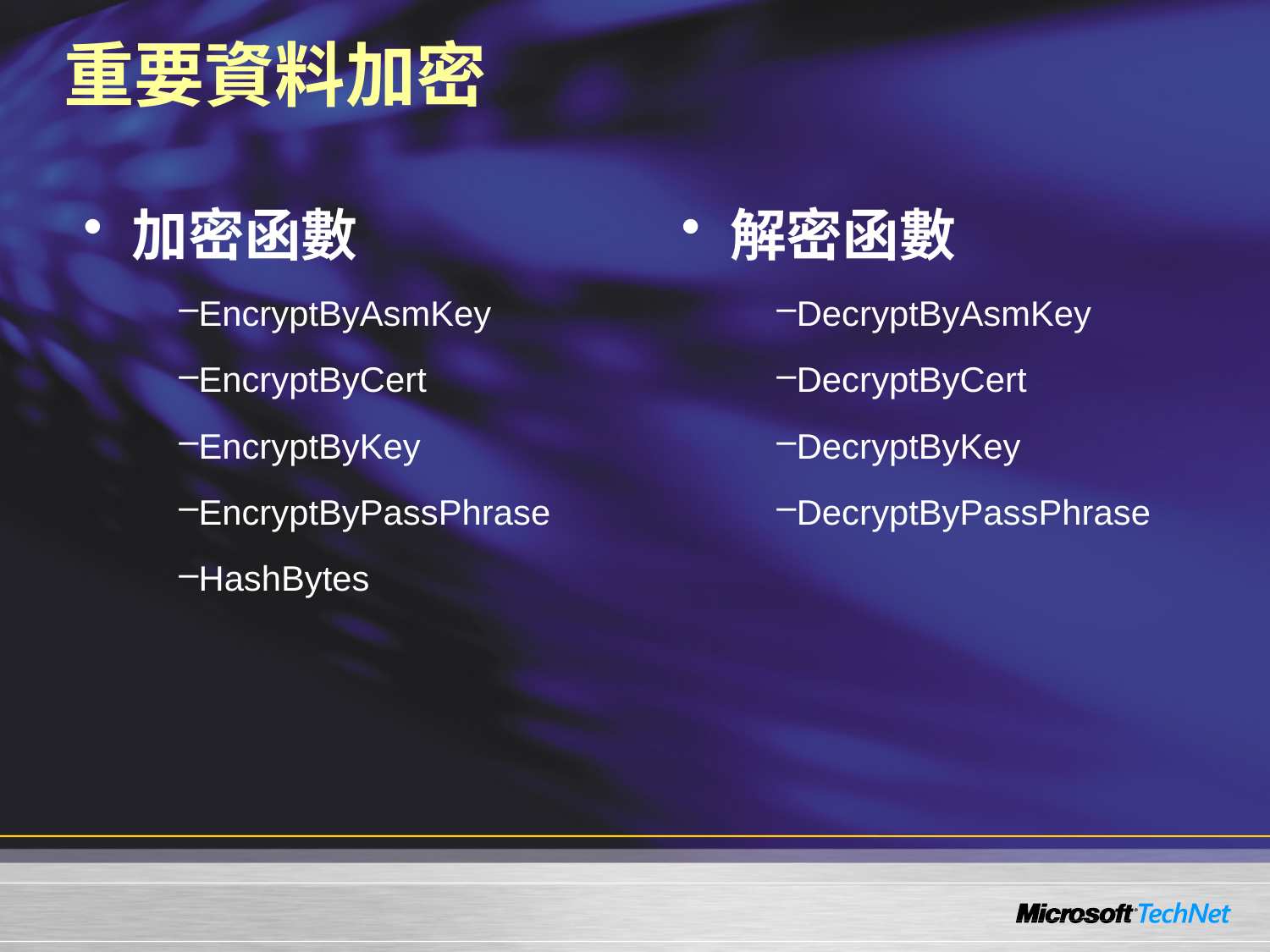

# 重要資料加密
加密函數
EncryptByAsmKey
EncryptByCert
EncryptByKey
EncryptByPassPhrase
HashBytes

解密函數
DecryptByAsmKey
DecryptByCert
DecryptByKey
DecryptByPassPhrase